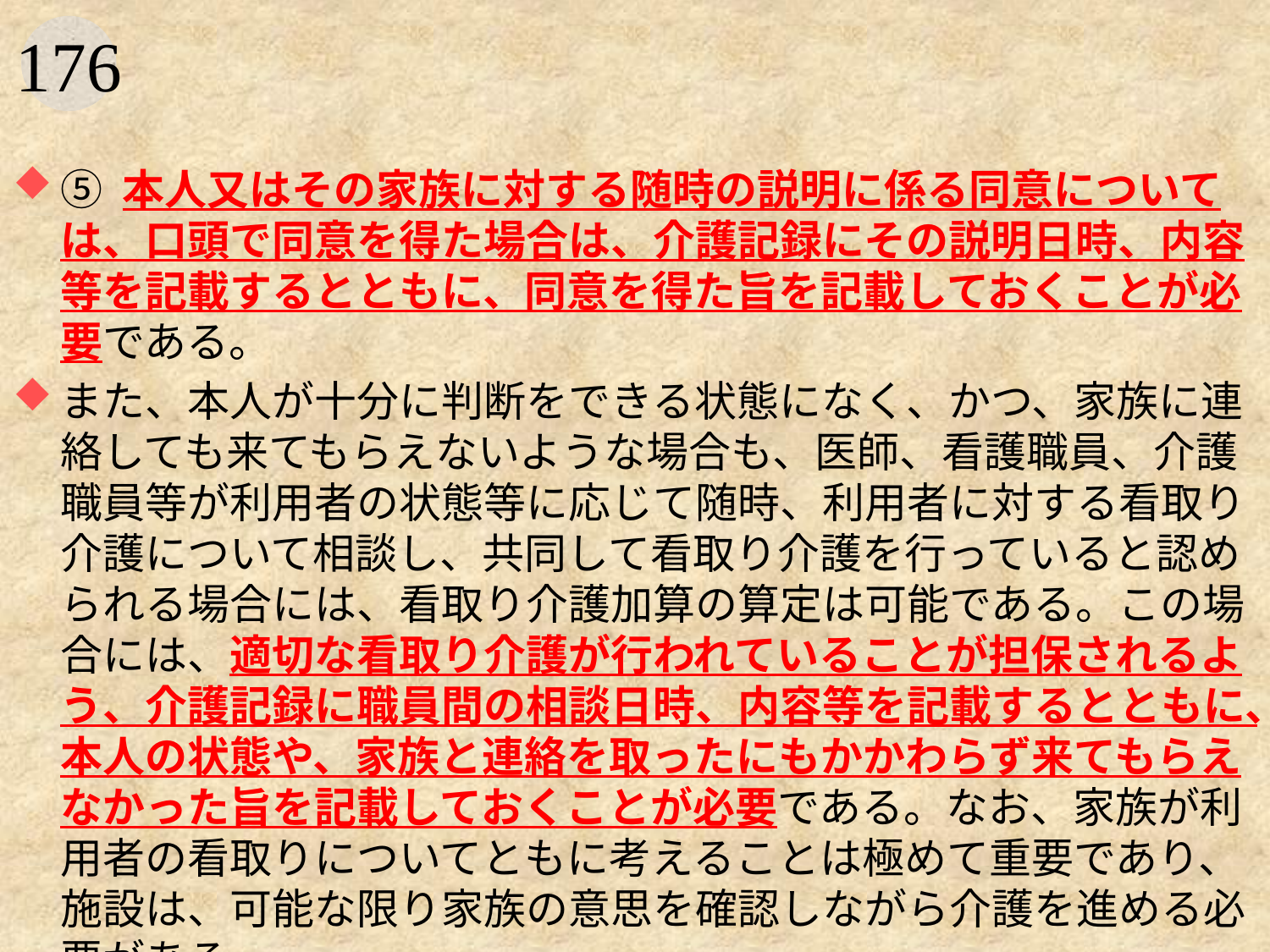

#
⑤ 本人又はその家族に対する随時の説明に係る同意については、口頭で同意を得た場合は、介護記録にその説明日時、内容等を記載するとともに、同意を得た旨を記載しておくことが必要である。
また、本人が十分に判断をできる状態になく、かつ、家族に連絡しても来てもらえないような場合も、医師、看護職員、介護職員等が利用者の状態等に応じて随時、利用者に対する看取り介護について相談し、共同して看取り介護を行っていると認められる場合には、看取り介護加算の算定は可能である。この場合には、適切な看取り介護が行われていることが担保されるよう、介護記録に職員間の相談日時、内容等を記載するとともに、本人の状態や、家族と連絡を取ったにもかかわらず来てもらえなかった旨を記載しておくことが必要である。なお、家族が利用者の看取りについてともに考えることは極めて重要であり、施設は、可能な限り家族の意思を確認しながら介護を進める必要がある。